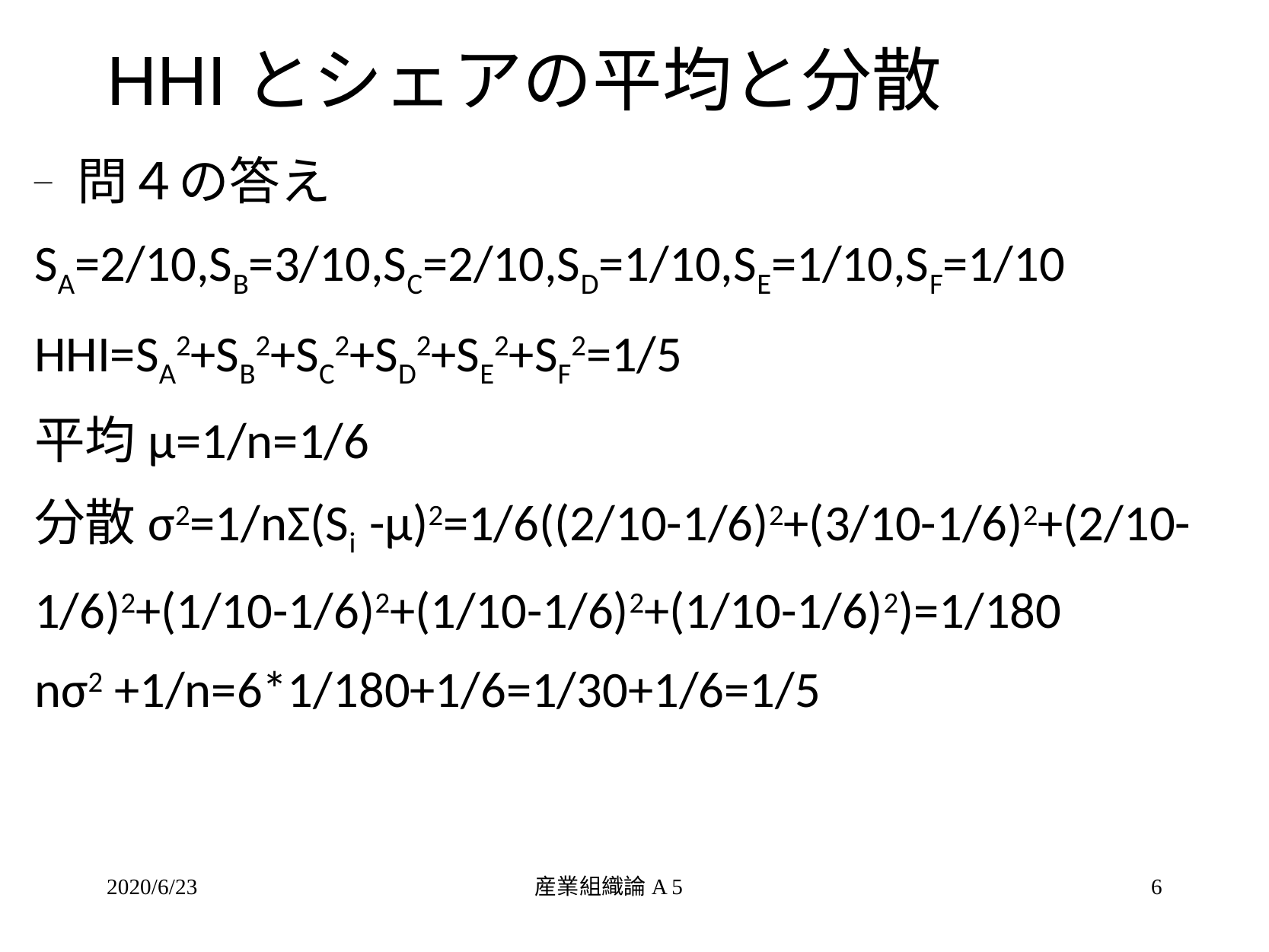

# HHIとシェアの平均と分散
問４の答え
SA=2/10,SB=3/10,SC=2/10,SD=1/10,SE=1/10,SF=1/10
HHI=SA2+SB2+SC2+SD2+SE2+SF2=1/5
平均μ=1/n=1/6
分散σ2=1/nΣ(Si  -μ)2=1/6((2/10-1/6)2+(3/10-1/6)2+(2/10-1/6)2+(1/10-1/6)2+(1/10-1/6)2+(1/10-1/6)2)=1/180
nσ2 +1/n=6*1/180+1/6=1/30+1/6=1/5
2020/6/23
産業組織論A 5
6